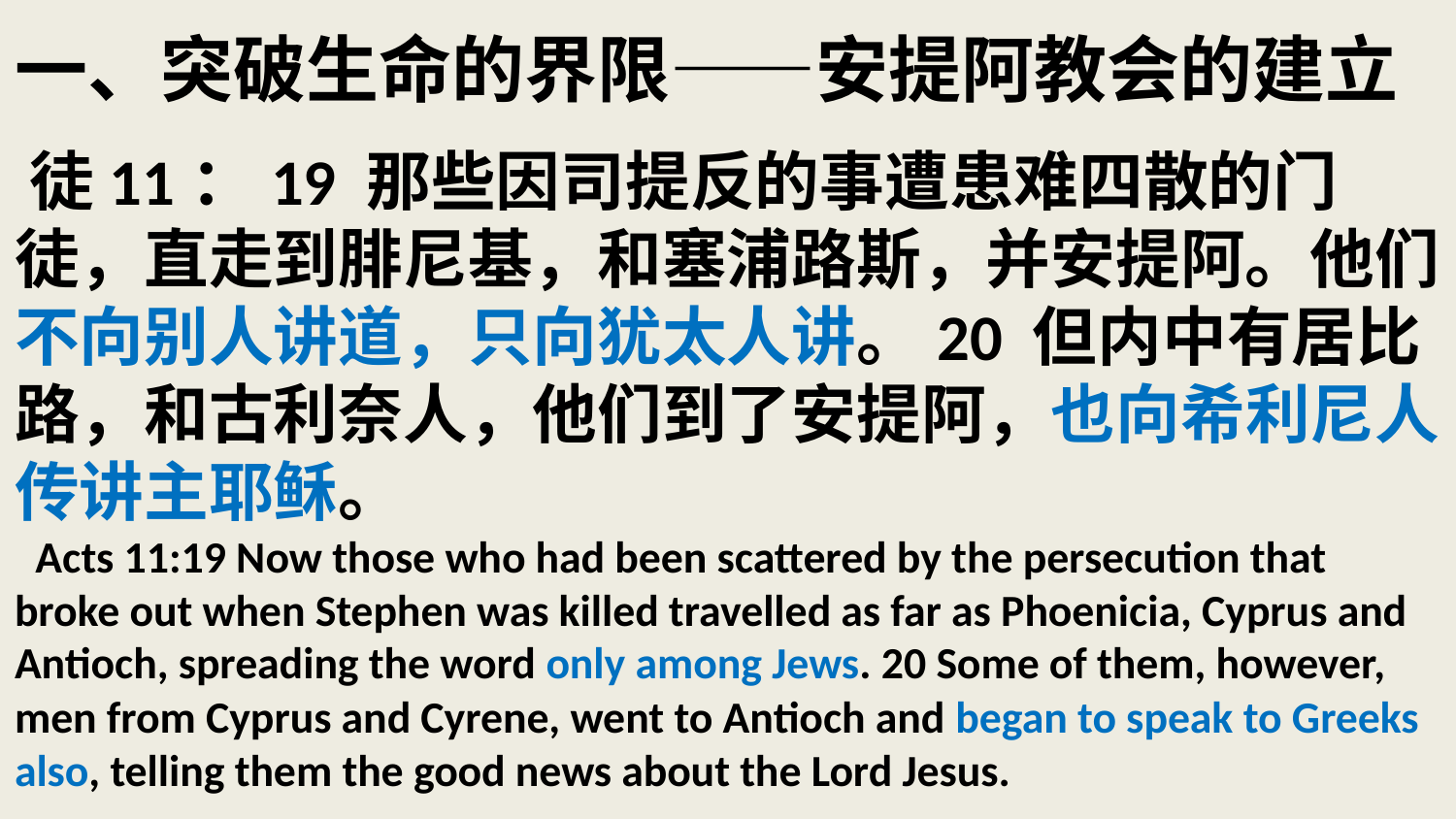

# 一、突破生命的界限——安提阿教会的建立 徒11：19 那些因司提反的事遭患难四散的门徒，直走到腓尼基，和塞浦路斯，并安提阿。他们不向别人讲道，只向犹太人讲。20 但内中有居比路，和古利奈人，他们到了安提阿，也向希利尼人传讲主耶稣。 Acts 11:19 Now those who had been scattered by the persecution that broke out when Stephen was killed travelled as far as Phoenicia, Cyprus and Antioch, spreading the word only among Jews. 20 Some of them, however, men from Cyprus and Cyrene, went to Antioch and began to speak to Greeks also, telling them the good news about the Lord Jesus.